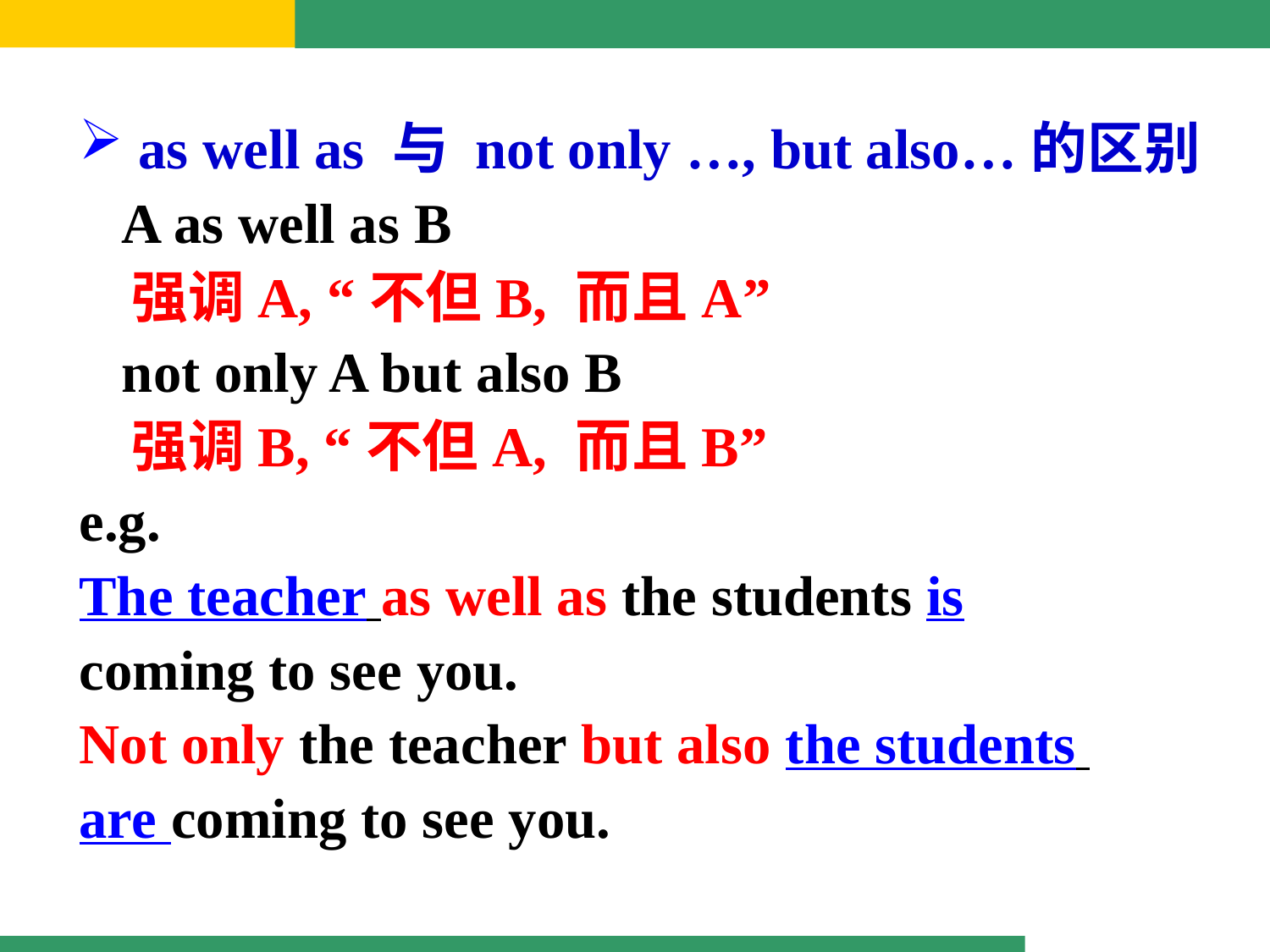

as well as 与 not only …, but also…的区别
   A as well as B
   强调A, “不但B, 而且A”
   not only A but also B
   强调B, “不但A, 而且B”
e.g.
The teacher as well as the students is
coming to see you.
Not only the teacher but also the students
are coming to see you.